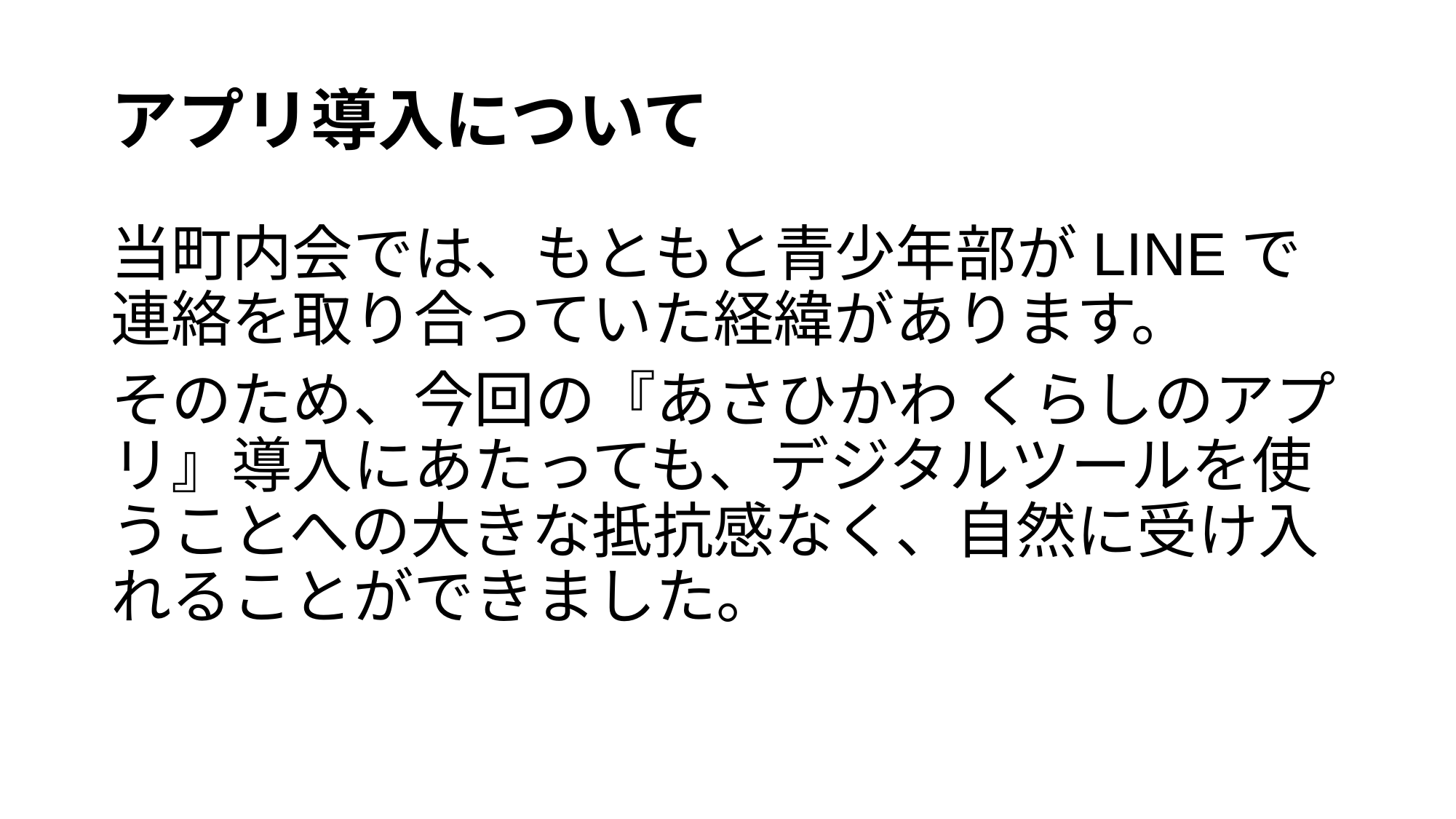

# アプリ導入について
当町内会では、もともと青少年部がLINEで連絡を取り合っていた経緯があります。
そのため、今回の『あさひかわ くらしのアプリ』導入にあたっても、デジタルツールを使うことへの大きな抵抗感なく、自然に受け入れることができました。